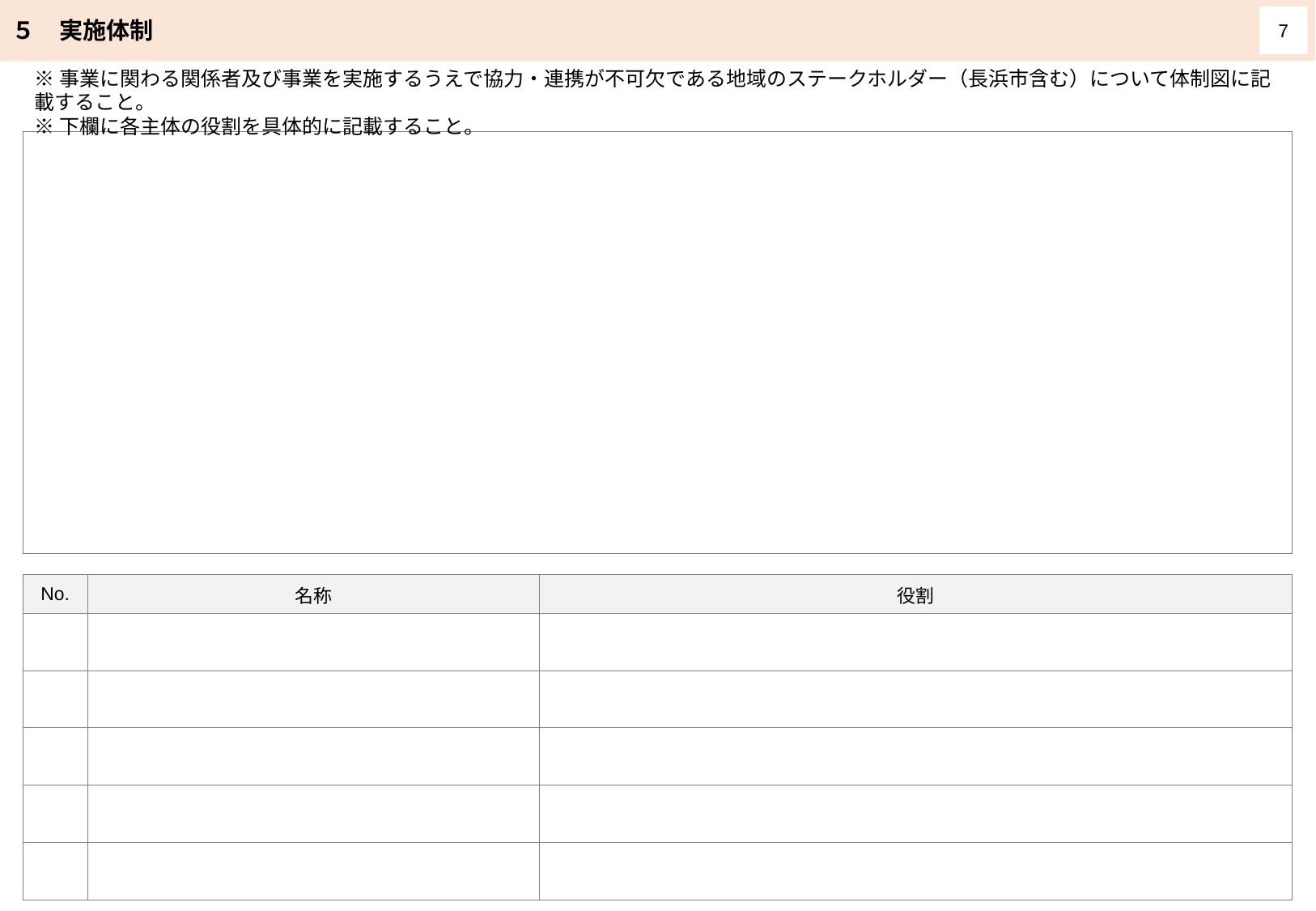

５　実施体制
7
※事業に関わる関係者及び事業を実施するうえで協力・連携が不可欠である地域のステークホルダー（長浜市含む）について体制図に記載すること。
※下欄に各主体の役割を具体的に記載すること。
|  |
| --- |
| No. | 名称 | 役割 |
| --- | --- | --- |
|  |  |  |
|  |  |  |
|  |  |  |
|  |  |  |
|  |  |  |